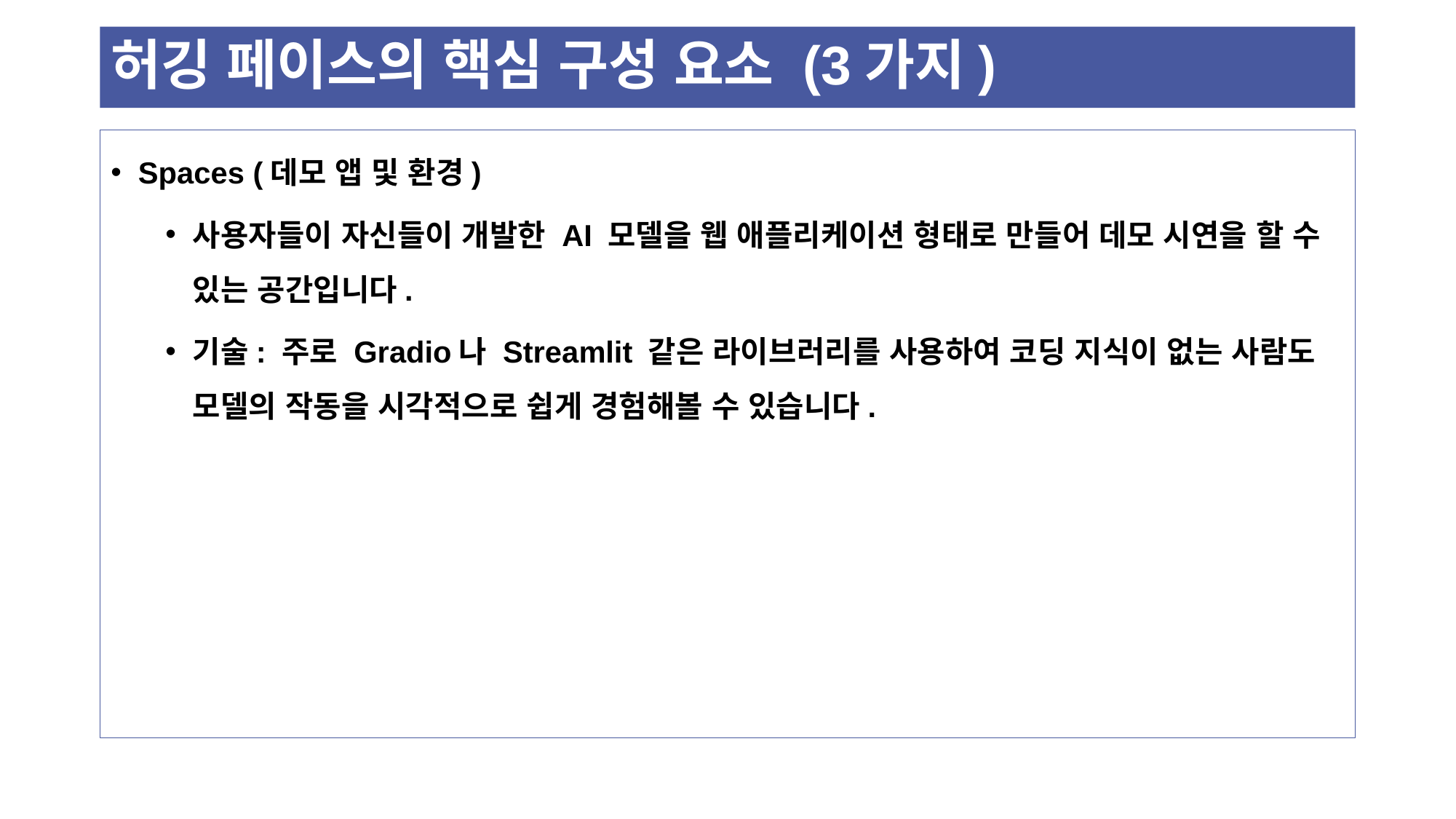

# 허깅 페이스의 핵심 구성 요소 (3가지)
Spaces (데모 앱 및 환경)
사용자들이 자신들이 개발한 AI 모델을 웹 애플리케이션 형태로 만들어 데모 시연을 할 수 있는 공간입니다.
기술: 주로 Gradio나 Streamlit 같은 라이브러리를 사용하여 코딩 지식이 없는 사람도 모델의 작동을 시각적으로 쉽게 경험해볼 수 있습니다.